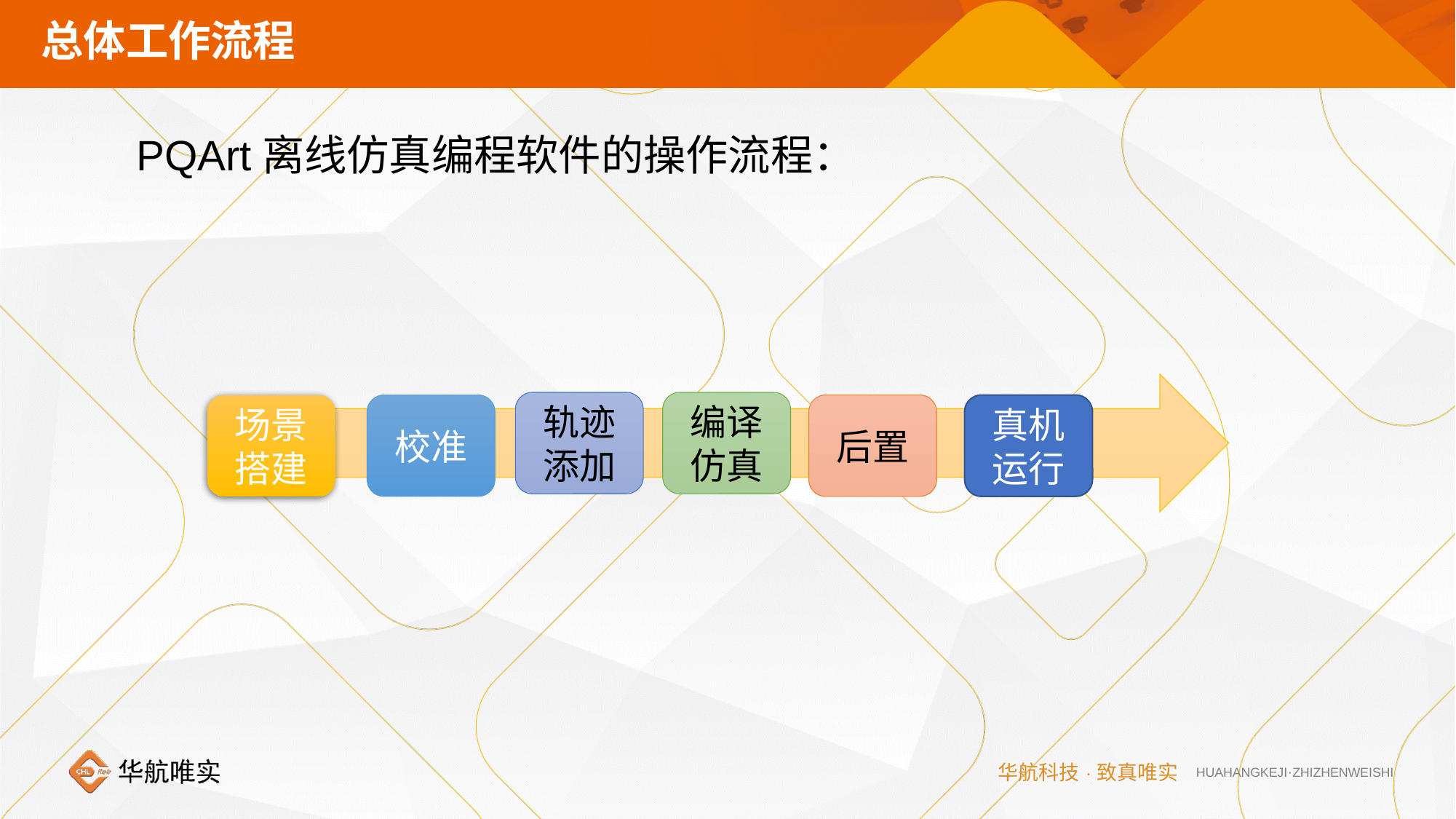

总体工作流程
PQArt离线仿真编程软件的操作流程：

轨迹添加
编译仿真
场景
搭建
校准
后置
真机运行